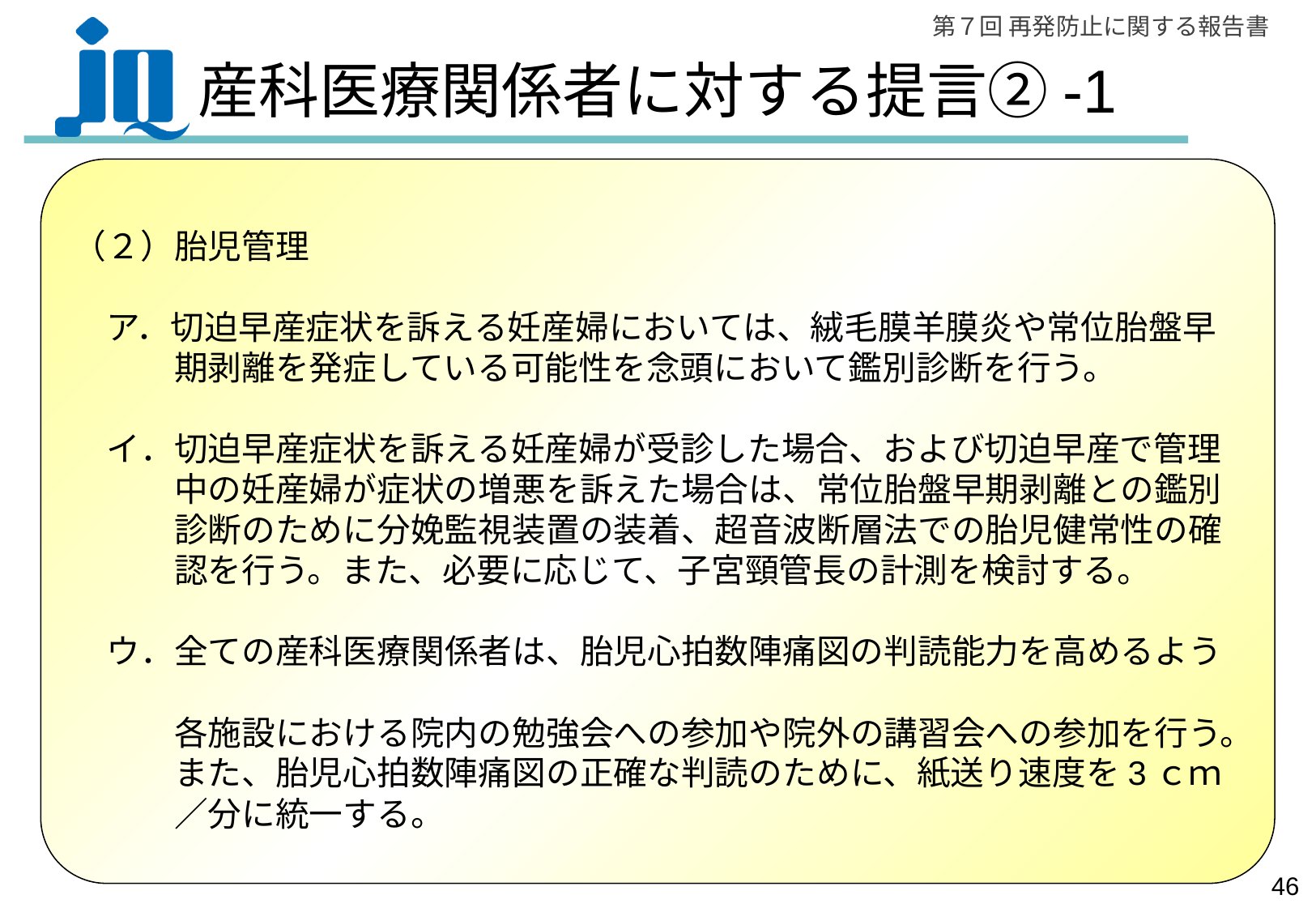

# 産科医療関係者に対する提言②-1

（２）胎児管理

　ア．切迫早産症状を訴える妊産婦においては、絨毛膜羊膜炎や常位胎盤早
　　　期剥離を発症している可能性を念頭において鑑別診断を行う。

　イ．切迫早産症状を訴える妊産婦が受診した場合、および切迫早産で管理
　　　中の妊産婦が症状の増悪を訴えた場合は、常位胎盤早期剥離との鑑別
　　　診断のために分娩監視装置の装着、超音波断層法での胎児健常性の確
　　　認を行う。また、必要に応じて、子宮頸管長の計測を検討する。

　ウ．全ての産科医療関係者は、胎児心拍数陣痛図の判読能力を高めるよう
　　　各施設における院内の勉強会への参加や院外の講習会への参加を行う。
　　　また、胎児心拍数陣痛図の正確な判読のために、紙送り速度を3ｃｍ
　　　／分に統一する。
46